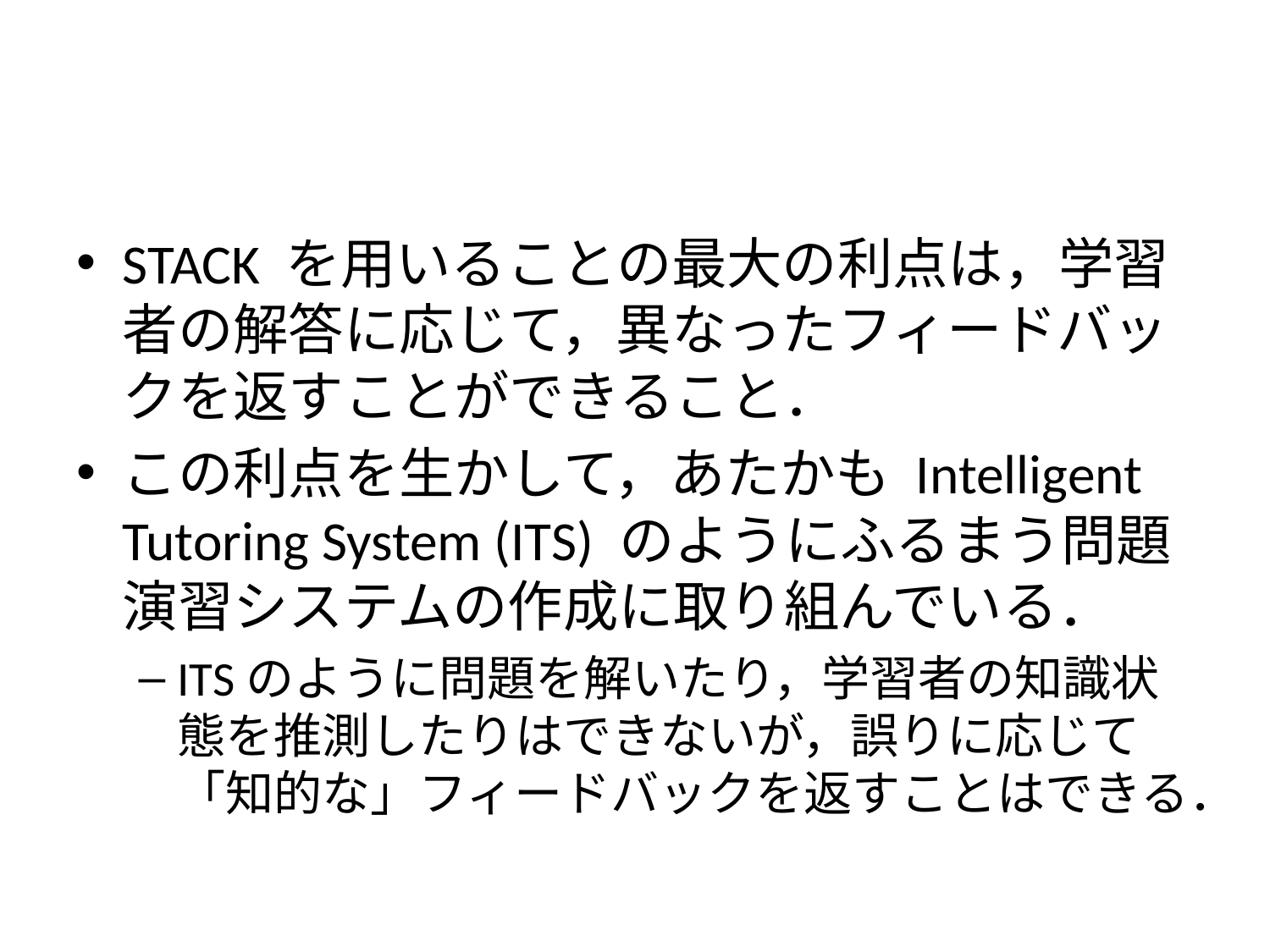

#
STACK を用いることの最大の利点は，学習者の解答に応じて，異なったフィードバックを返すことができること．
この利点を生かして，あたかも Intelligent Tutoring System (ITS) のようにふるまう問題演習システムの作成に取り組んでいる．
ITSのように問題を解いたり，学習者の知識状態を推測したりはできないが，誤りに応じて「知的な」フィードバックを返すことはできる．